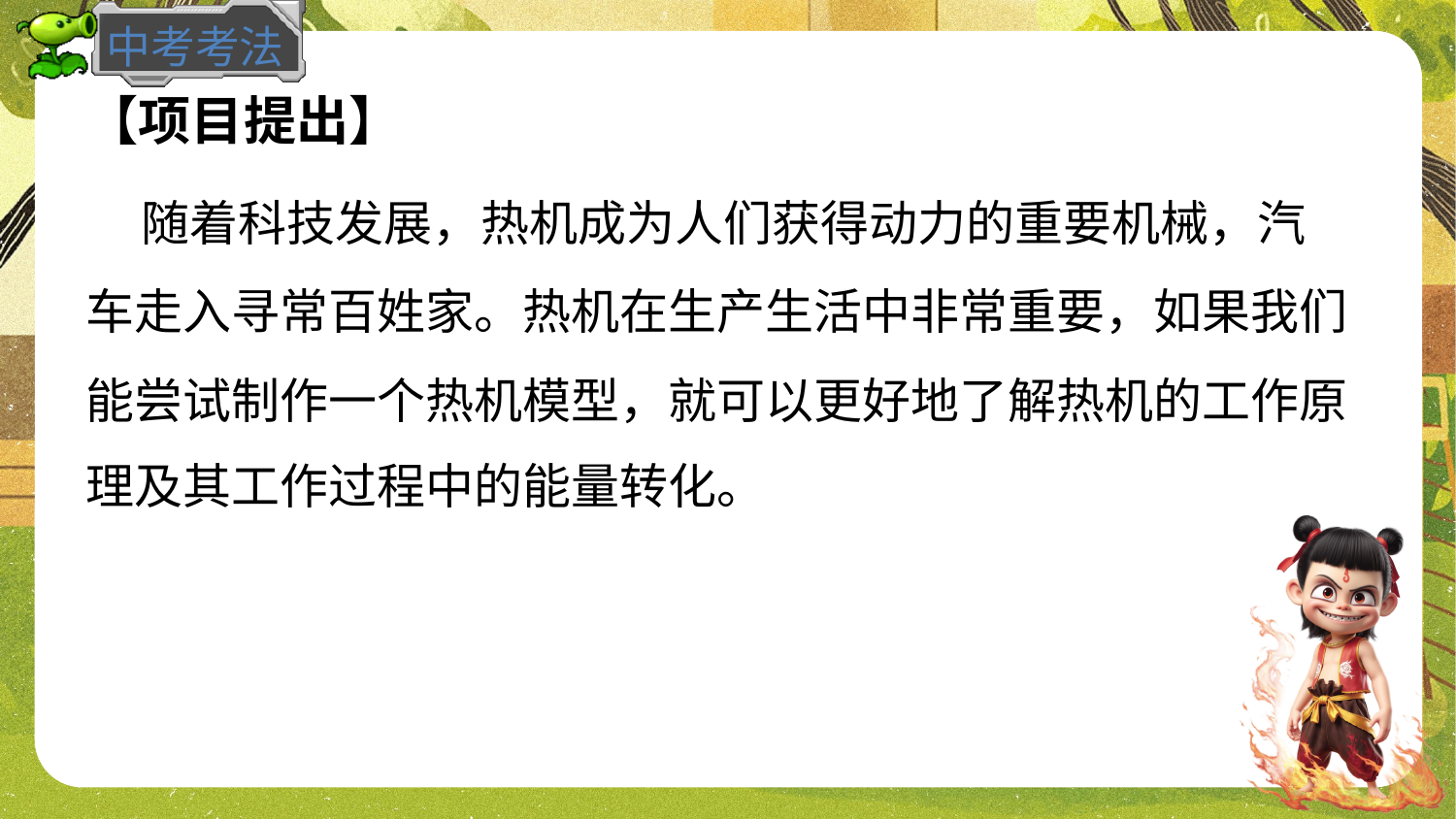

【项目提出】
    随着科技发展，热机成为人们获得动力的重要机械，汽
车走入寻常百姓家。热机在生产生活中非常重要，如果我们
能尝试制作一个热机模型，就可以更好地了解热机的工作原
理及其工作过程中的能量转化。